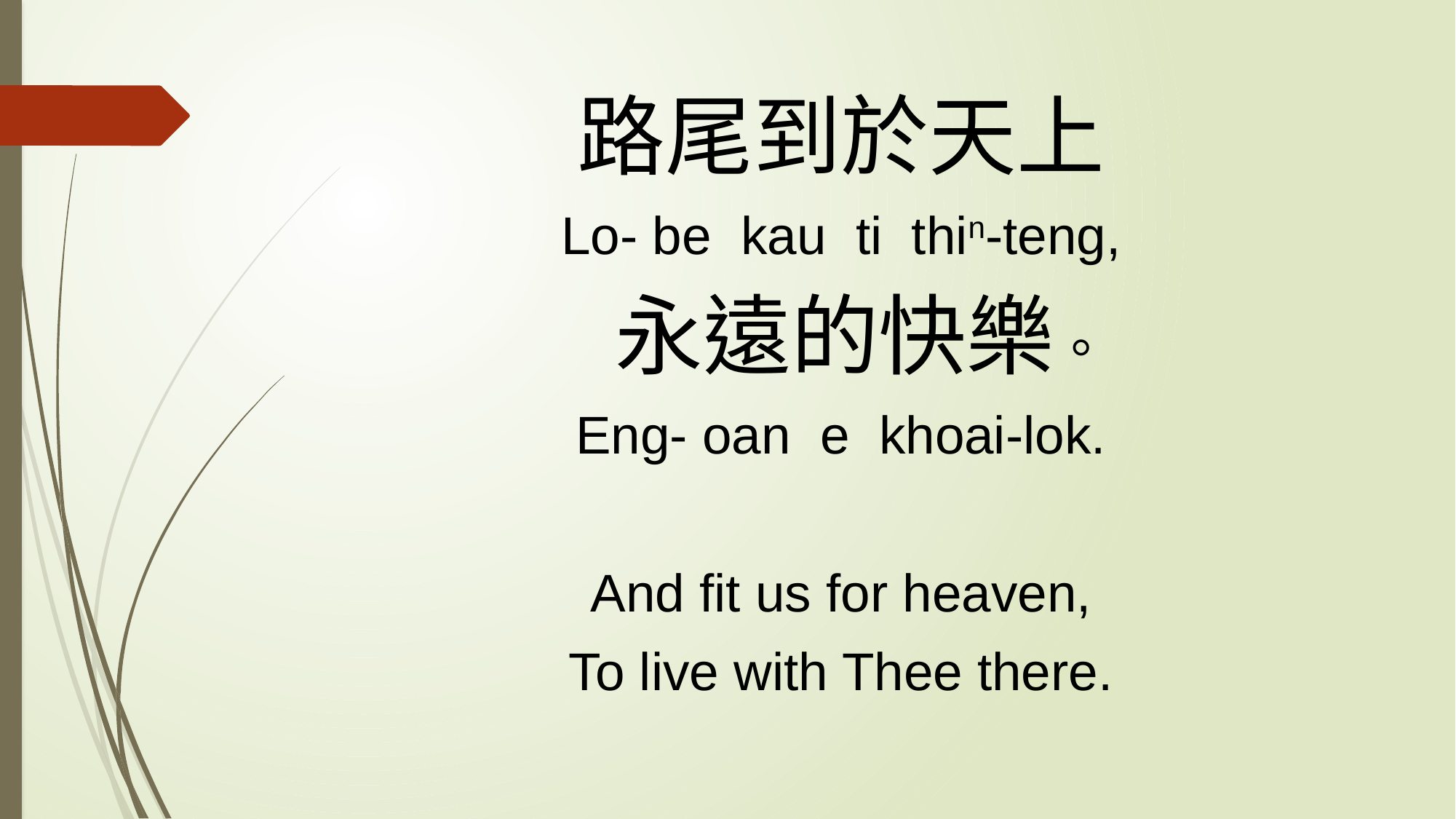

路尾到於天上
Lo- be  kau  ti  thin-teng,
 永遠的快樂。
Eng- oan  e  khoai-lok.

And fit us for heaven,
To live with Thee there.